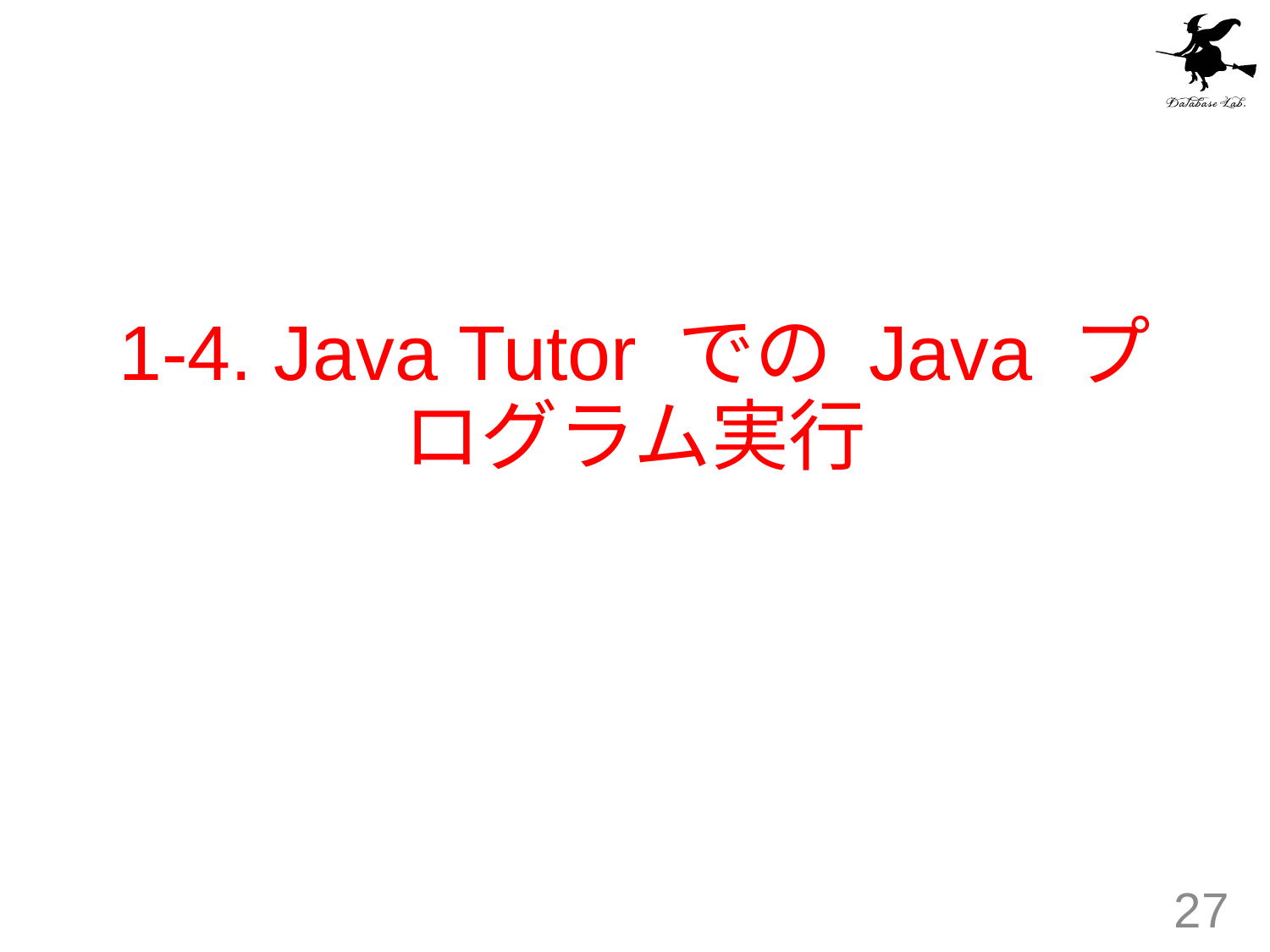

# 1-4. Java Tutor での Java プログラム実行
27